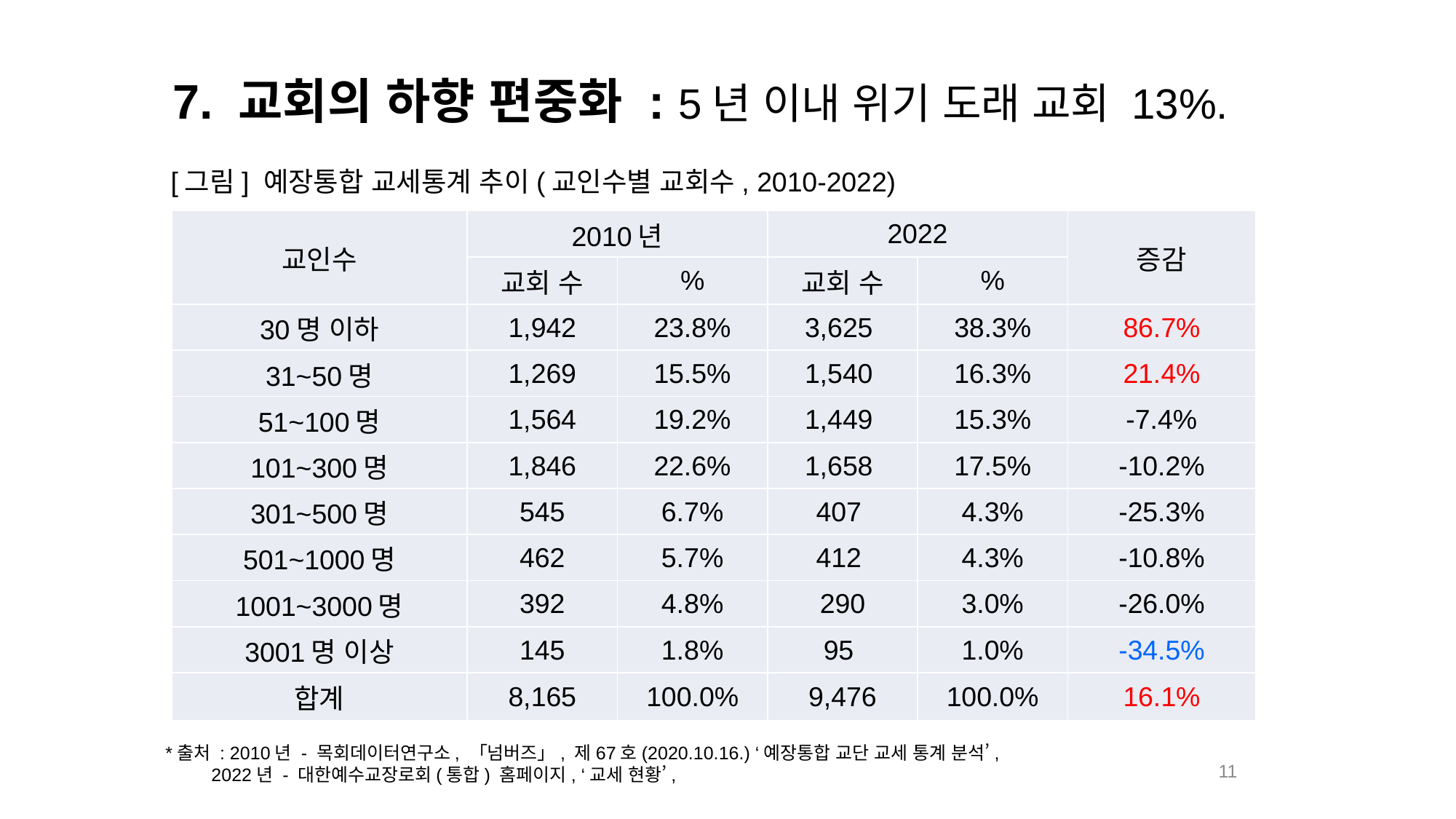

7. 교회의 하향 편중화 : 5년 이내 위기 도래 교회 13%.
[그림] 예장통합 교세통계 추이(교인수별 교회수, 2010-2022)

| 교인수 | 2010년 |  | 2022 |  | 증감 |
| --- | --- | --- | --- | --- | --- |
|  | 교회 수 | % | 교회 수 | % |  |
| 30명 이하 | 1,942 | 23.8% | 3,625 | 38.3% | 86.7% |
| 31~50명 | 1,269 | 15.5% | 1,540 | 16.3% | 21.4% |
| 51~100명 | 1,564 | 19.2% | 1,449 | 15.3% | -7.4% |
| 101~300명 | 1,846 | 22.6% | 1,658 | 17.5% | -10.2% |
| 301~500명 | 545 | 6.7% | 407 | 4.3% | -25.3% |
| 501~1000명 | 462 | 5.7% | 412 | 4.3% | -10.8% |
| 1001~3000명 | 392 | 4.8% | 290 | 3.0% | -26.0% |
| 3001명 이상 | 145 | 1.8% | 95 | 1.0% | -34.5% |
| 합계 | 8,165 | 100.0% | 9,476 | 100.0% | 16.1% |
*출처 : 2010년 - 목회데이터연구소, 「넘버즈」, 제67호(2020.10.16.) ‘예장통합 교단 교세 통계 분석’,
         2022년 - 대한예수교장로회(통합) 홈페이지, ‘교세 현황’,
11